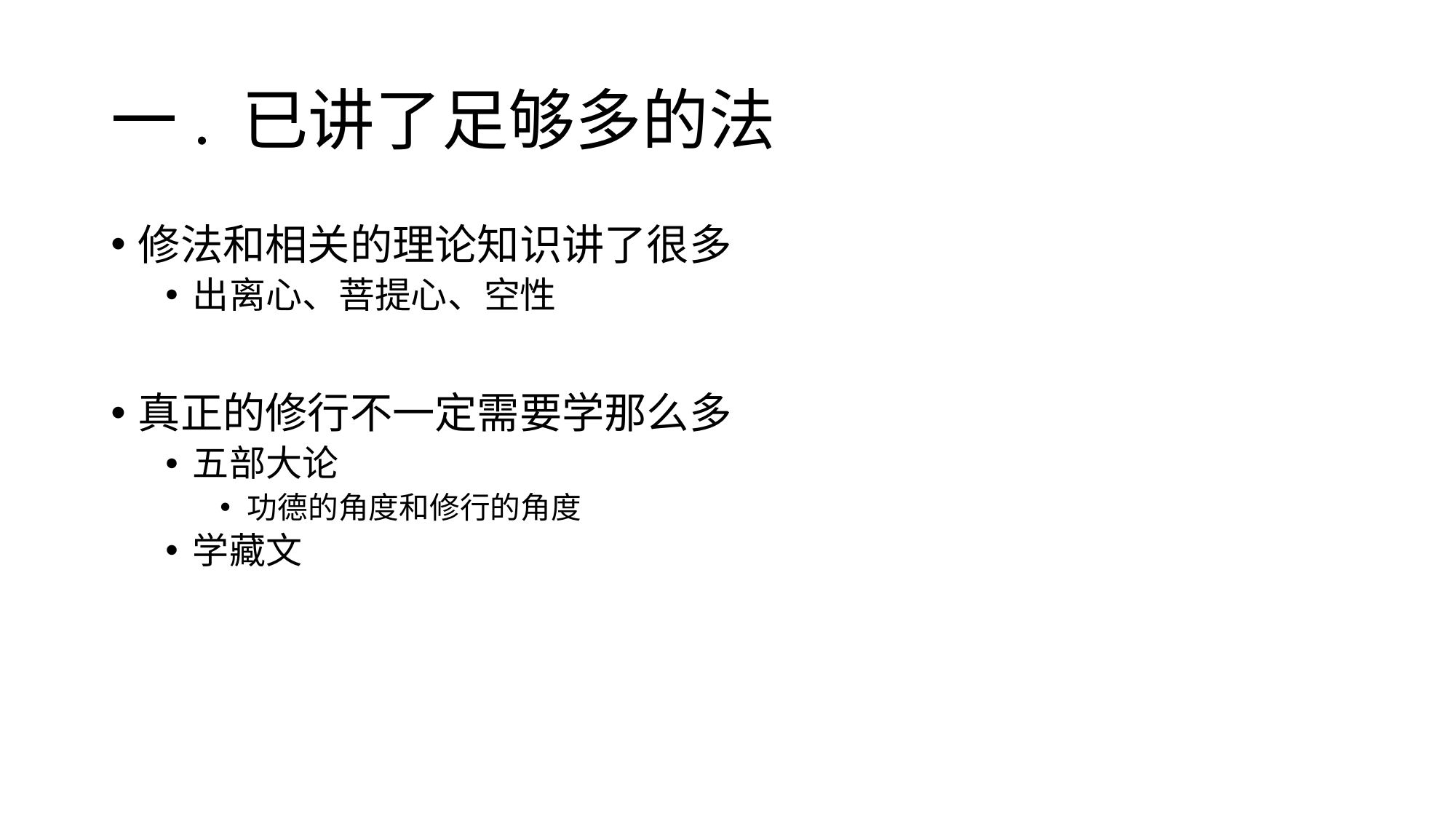

# 一. 已讲了足够多的法
修法和相关的理论知识讲了很多
出离心、菩提心、空性

真正的修行不一定需要学那么多
五部大论
功德的角度和修行的角度
学藏文